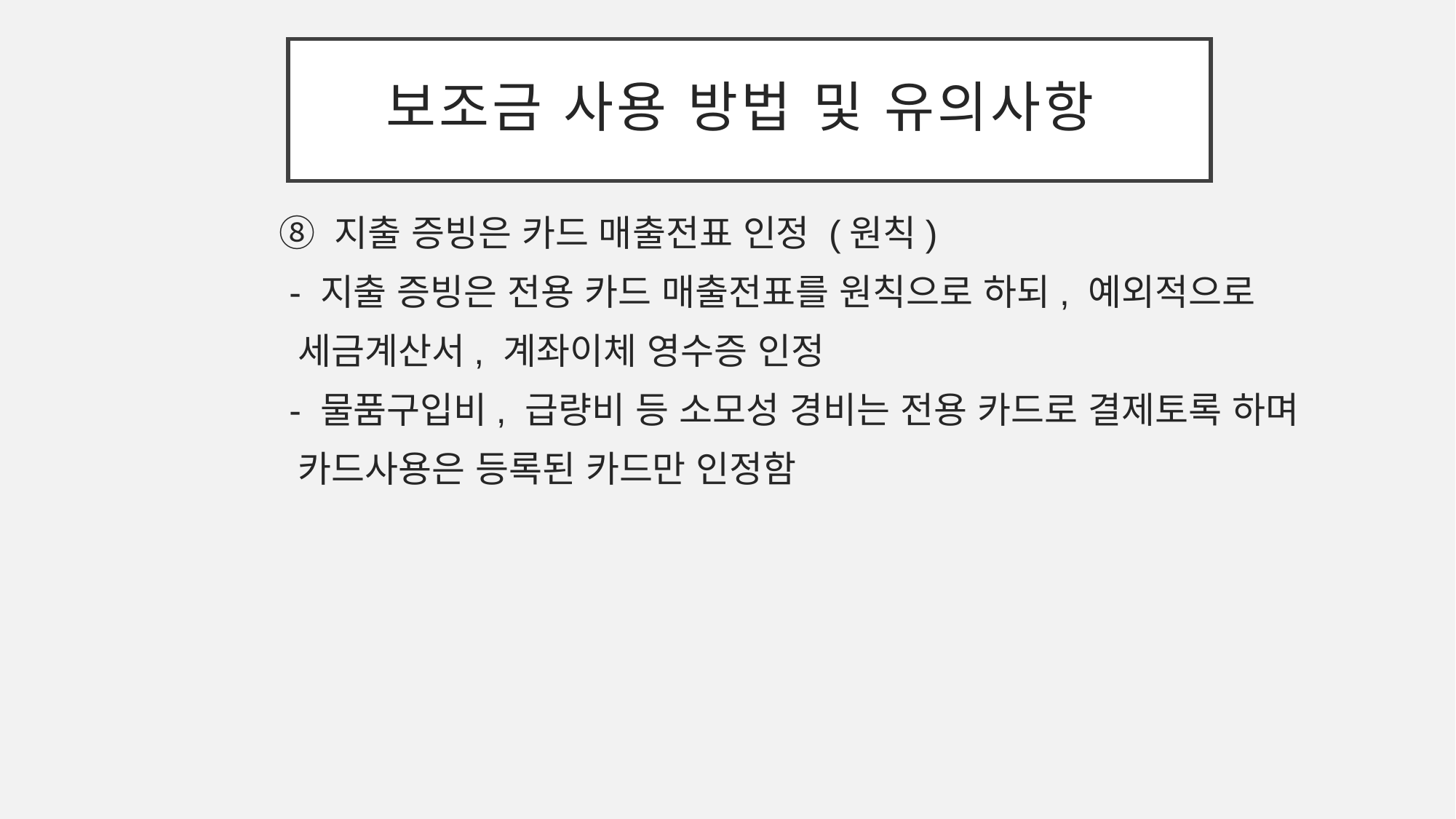

# 보조금 사용 방법 및 유의사항
⑧ 지출 증빙은 카드 매출전표 인정 (원칙)
 - 지출 증빙은 전용 카드 매출전표를 원칙으로 하되, 예외적으로
 세금계산서, 계좌이체 영수증 인정
 - 물품구입비, 급량비 등 소모성 경비는 전용 카드로 결제토록 하며
 카드사용은 등록된 카드만 인정함